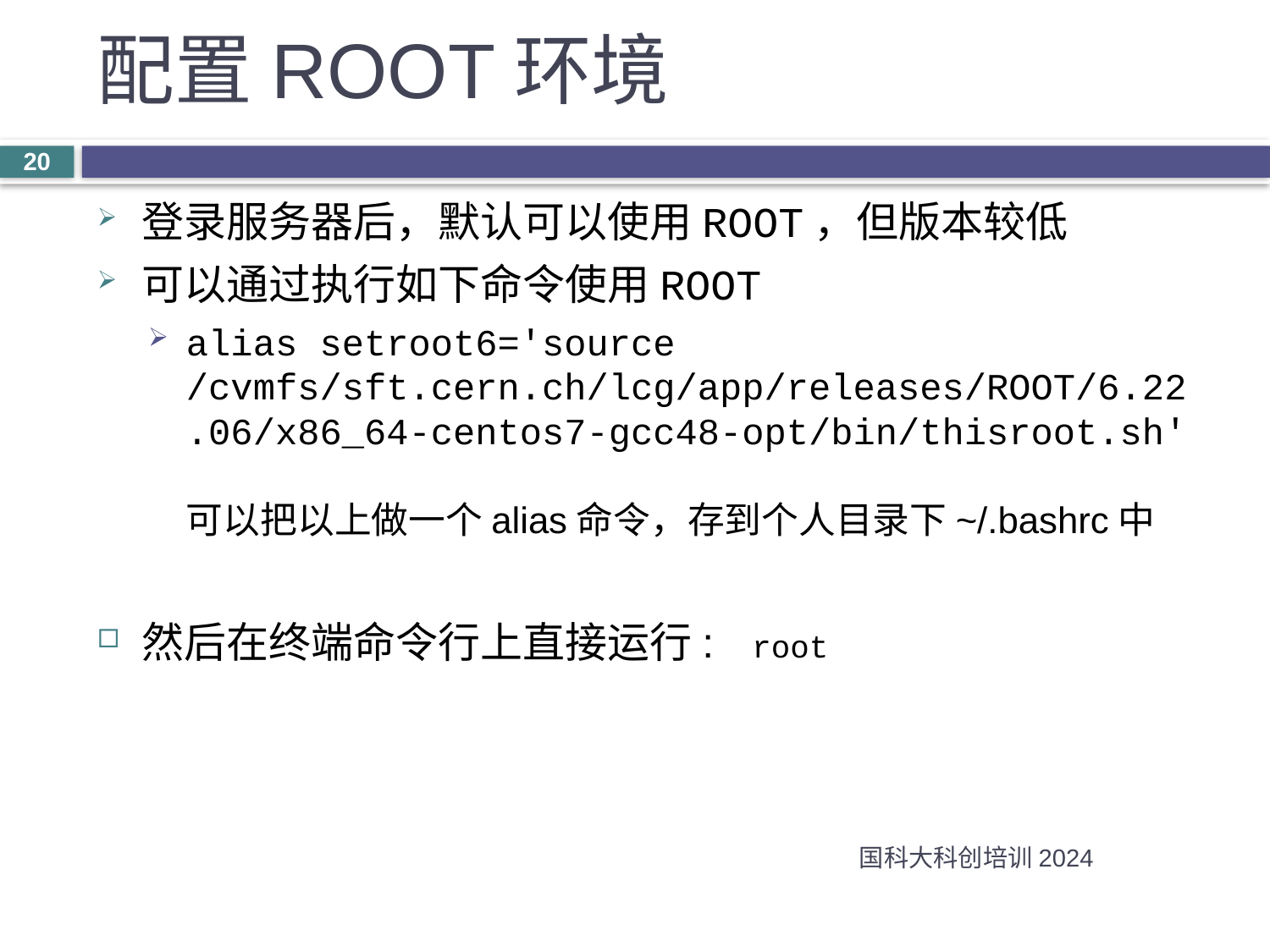

# 配置ROOT环境
20
登录服务器后，默认可以使用ROOT，但版本较低
可以通过执行如下命令使用ROOT
alias setroot6='source /cvmfs/sft.cern.ch/lcg/app/releases/ROOT/6.22.06/x86_64-centos7-gcc48-opt/bin/thisroot.sh'
可以把以上做一个alias命令，存到个人目录下~/.bashrc中

然后在终端命令行上直接运行:  root
国科大科创培训2024